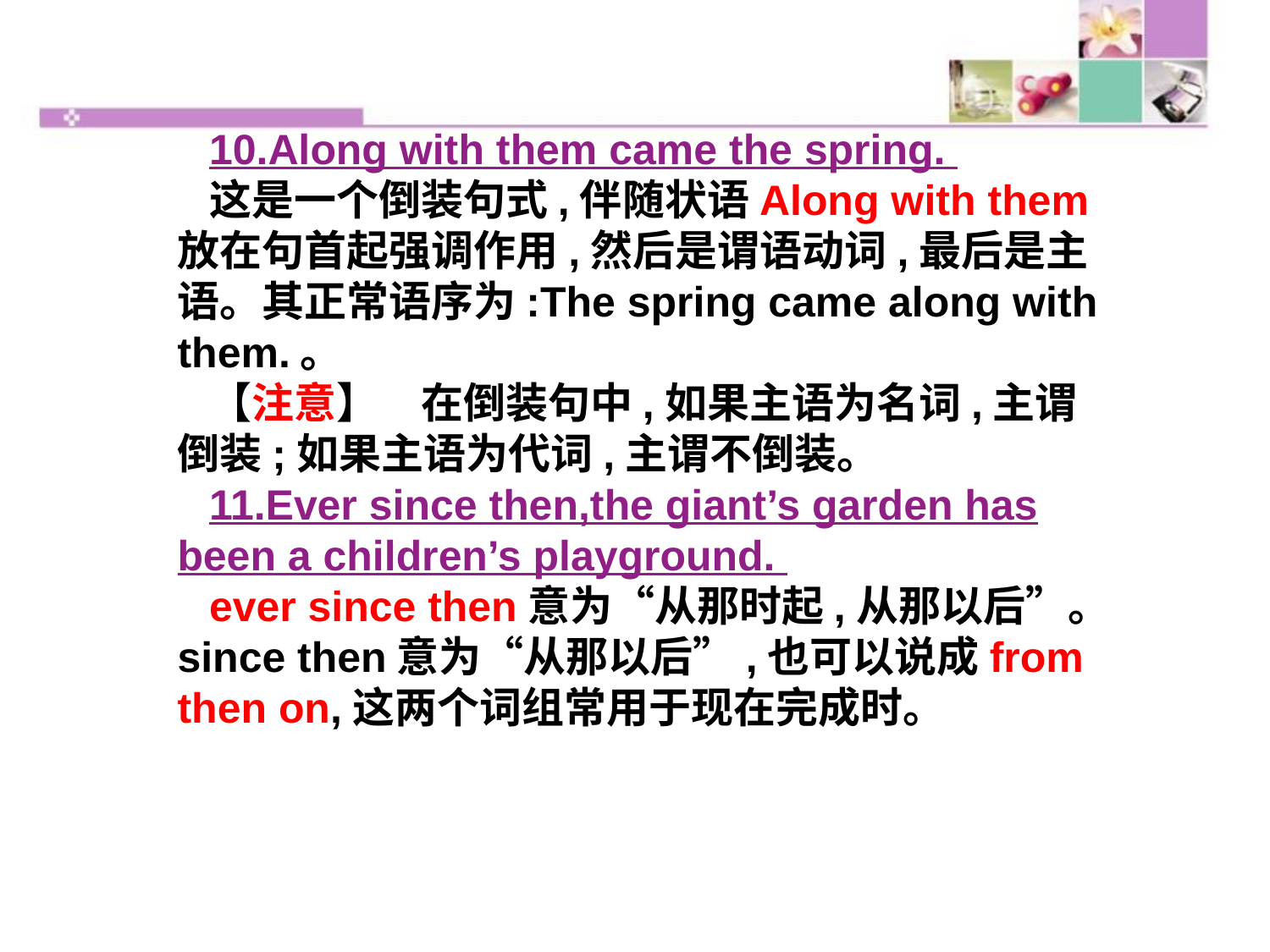

10.Along with them came the spring.
这是一个倒装句式,伴随状语Along with them放在句首起强调作用,然后是谓语动词,最后是主语。其正常语序为:The spring came along with them.。
【注意】　在倒装句中,如果主语为名词,主谓倒装;如果主语为代词,主谓不倒装。
11.Ever since then,the giant’s garden has been a children’s playground.
ever since then意为“从那时起,从那以后”。since then意为“从那以后”,也可以说成from then on,这两个词组常用于现在完成时。